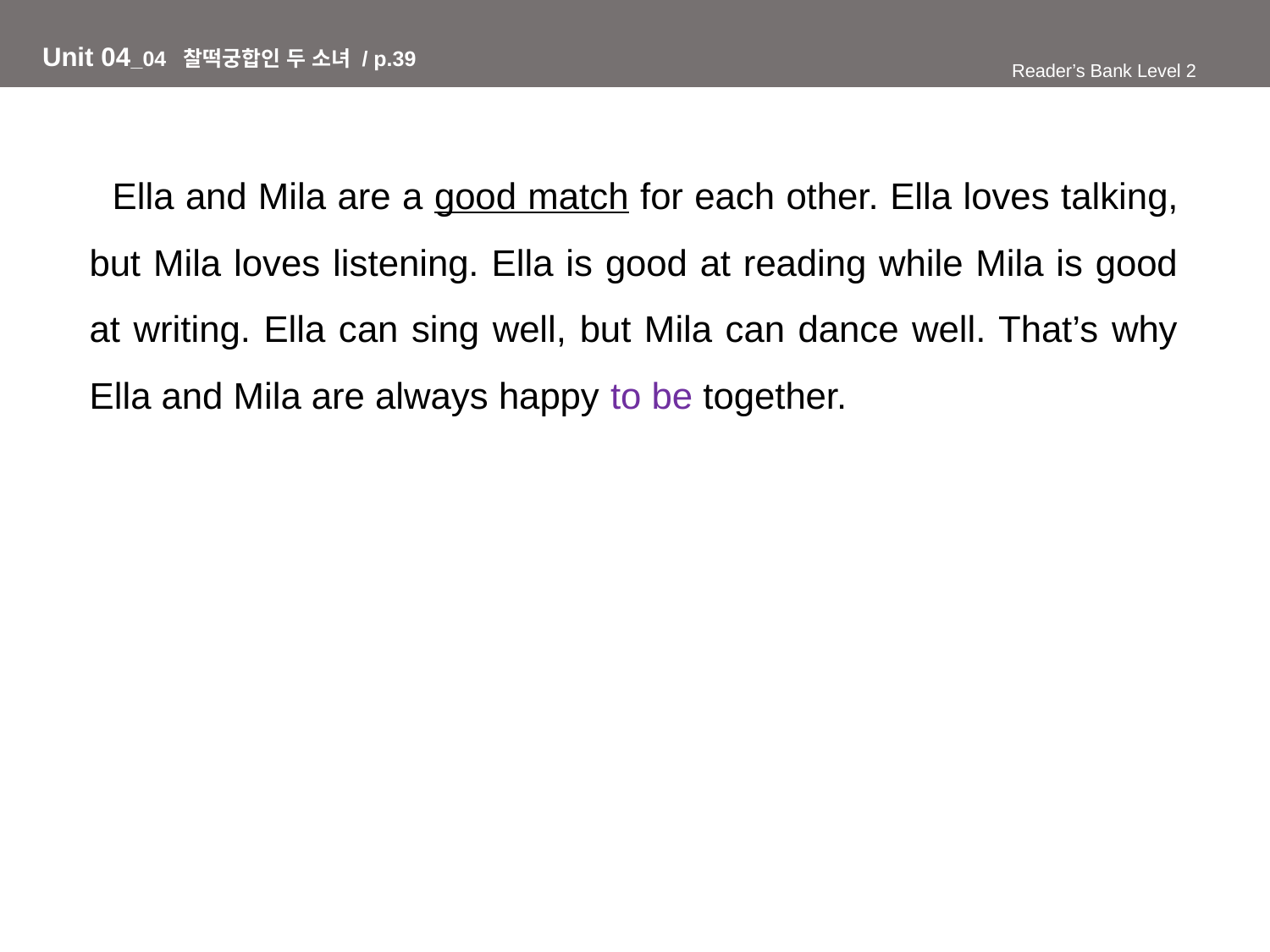

# Unit 04_04  찰떡궁합인 두 소녀 / p.39
Reader’s Bank Level 2

  Ella and Mila are a good match for each other. Ella loves talking, but Mila loves listening. Ella is good at reading while Mila is good at writing. Ella can sing well, but Mila can dance well. That’s why Ella and Mila are always happy to be together.